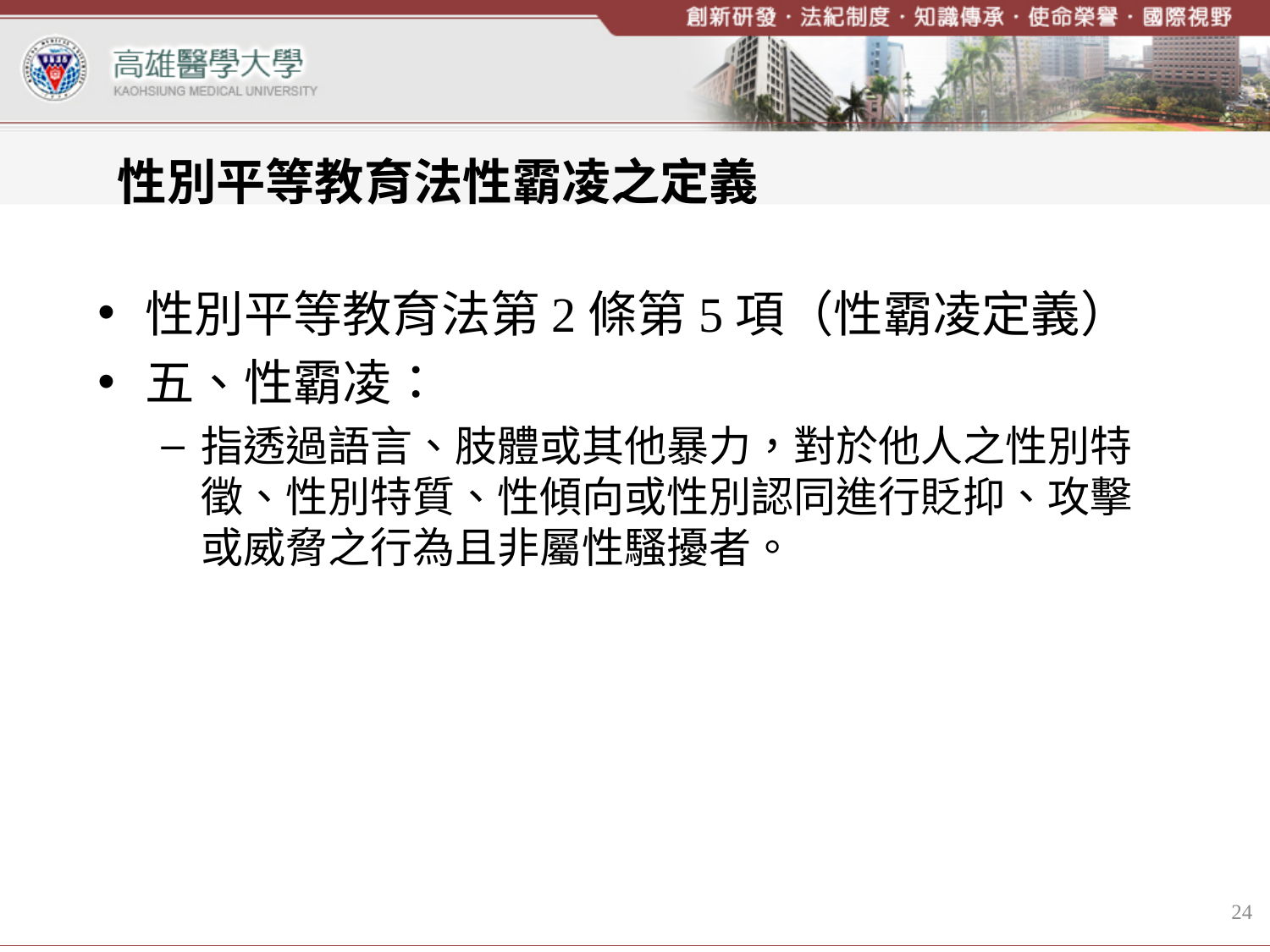

# 性別平等教育法性霸凌之定義
性別平等教育法第2條第5項（性霸凌定義）
五、性霸凌：
指透過語言、肢體或其他暴力，對於他人之性別特徵、性別特質、性傾向或性別認同進行貶抑、攻擊或威脅之行為且非屬性騷擾者。

24